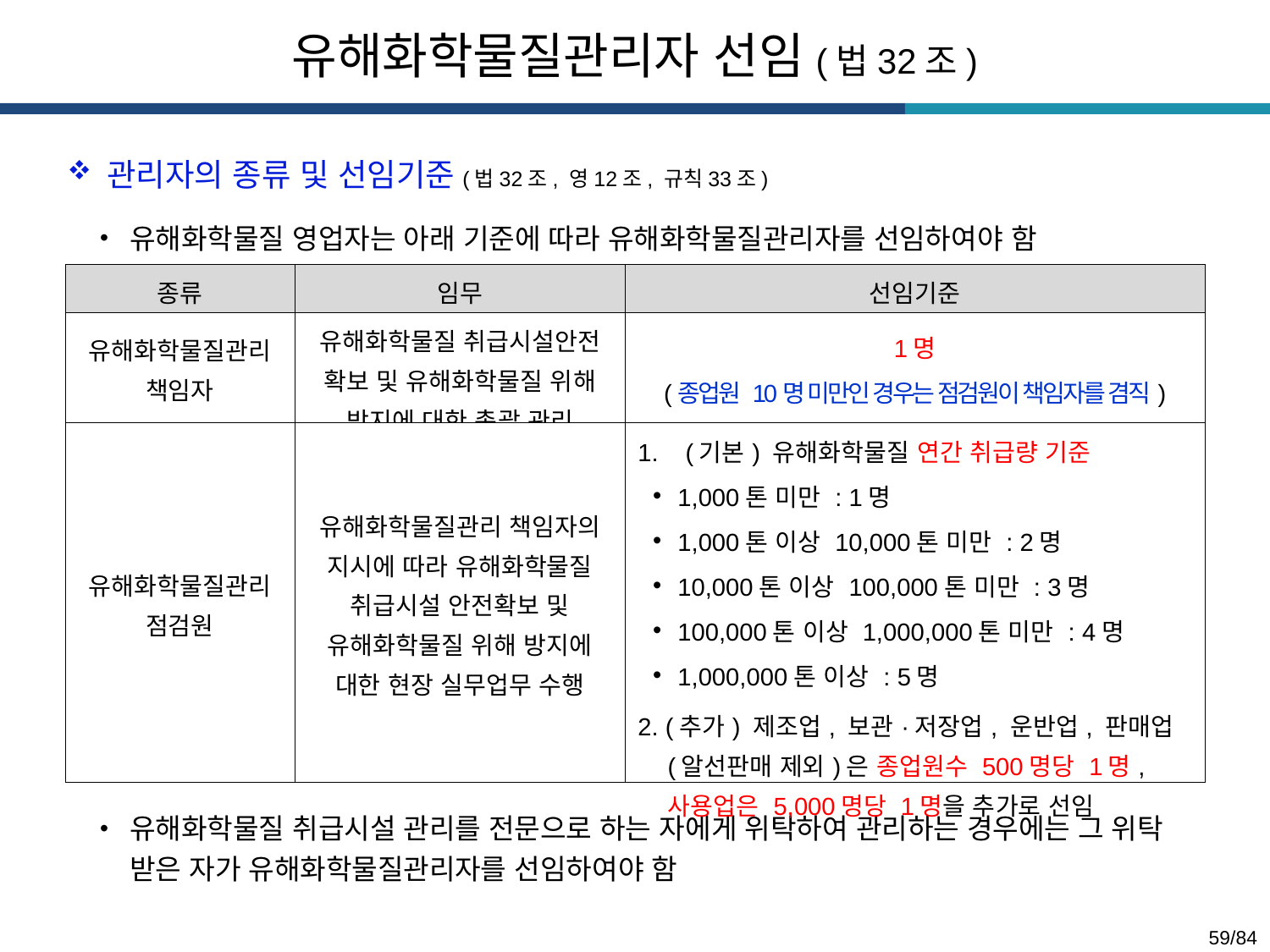

유해화학물질관리자 선임(법32조)
관리자의 종류 및 선임기준(법32조, 영12조, 규칙33조)
유해화학물질 영업자는 아래 기준에 따라 유해화학물질관리자를 선임하여야 함

유해화학물질 취급시설 관리를 전문으로 하는 자에게 위탁하여 관리하는 경우에는 그 위탁 받은 자가 유해화학물질관리자를 선임하여야 함
| 종류 | 임무 | 선임기준 |
| --- | --- | --- |
| 유해화학물질관리 책임자 | 유해화학물질 취급시설안전 확보 및 유해화학물질 위해 방지에 대한 총괄 관리 | 1명 (종업원 10명 미만인 경우는 점검원이 책임자를 겸직) |
| 유해화학물질관리 점검원 | 유해화학물질관리 책임자의 지시에 따라 유해화학물질 취급시설 안전확보 및 유해화학물질 위해 방지에 대한 현장 실무업무 수행 | (기본) 유해화학물질 연간 취급량 기준 1,000톤 미만 : 1명 1,000톤 이상 10,000톤 미만 : 2명 10,000톤 이상 100,000톤 미만 : 3명 100,000톤 이상 1,000,000톤 미만 : 4명 1,000,000톤 이상 : 5명 2. (추가) 제조업, 보관·저장업, 운반업, 판매업 (알선판매 제외)은 종업원수 500명당 1명, 사용업은 5,000명당 1명을 추가로 선임 |